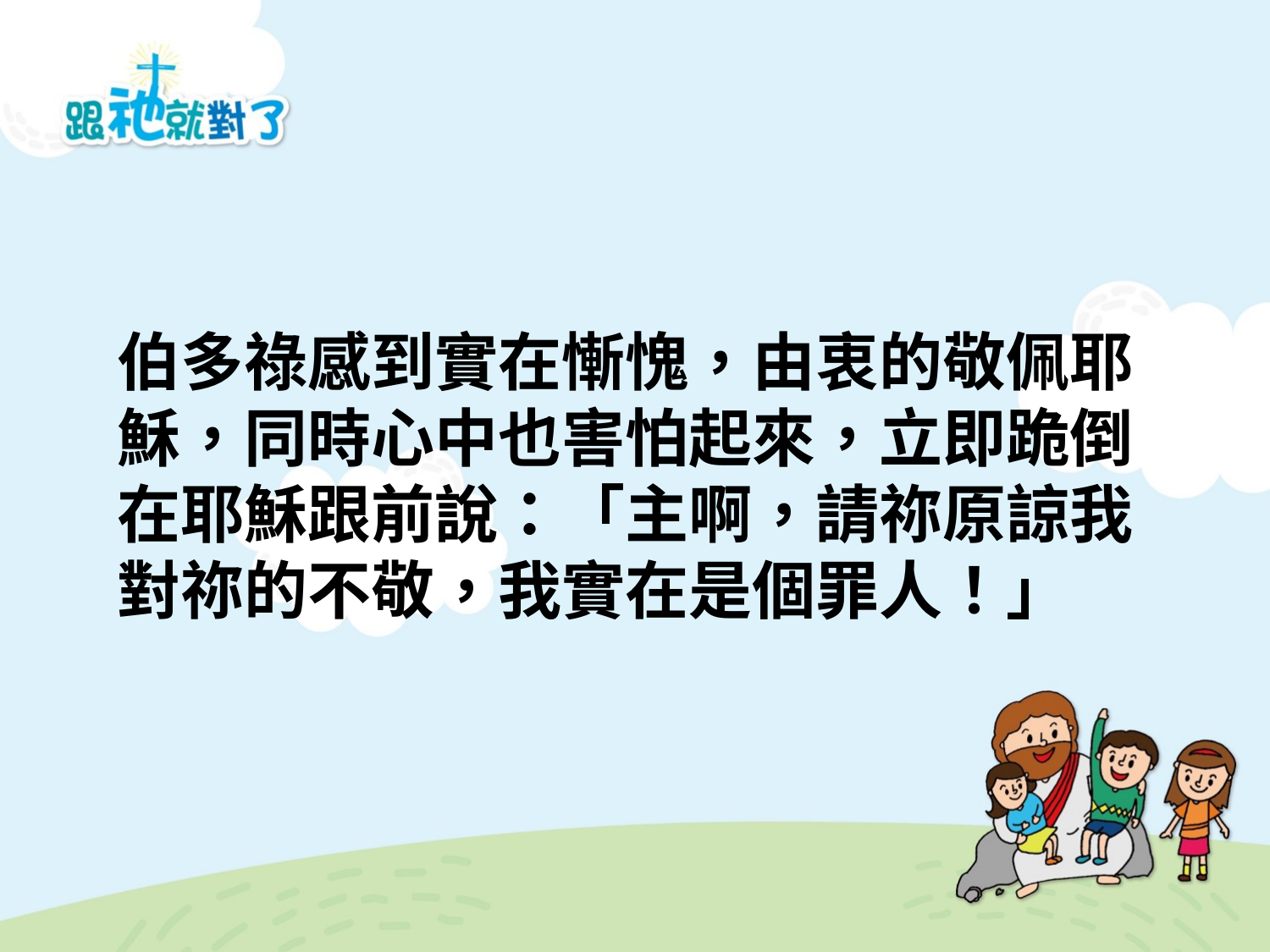

伯多祿感到實在慚愧，由衷的敬佩耶穌，同時心中也害怕起來，立即跪倒在耶穌跟前說：「主啊，請祢原諒我對祢的不敬，我實在是個罪人！」